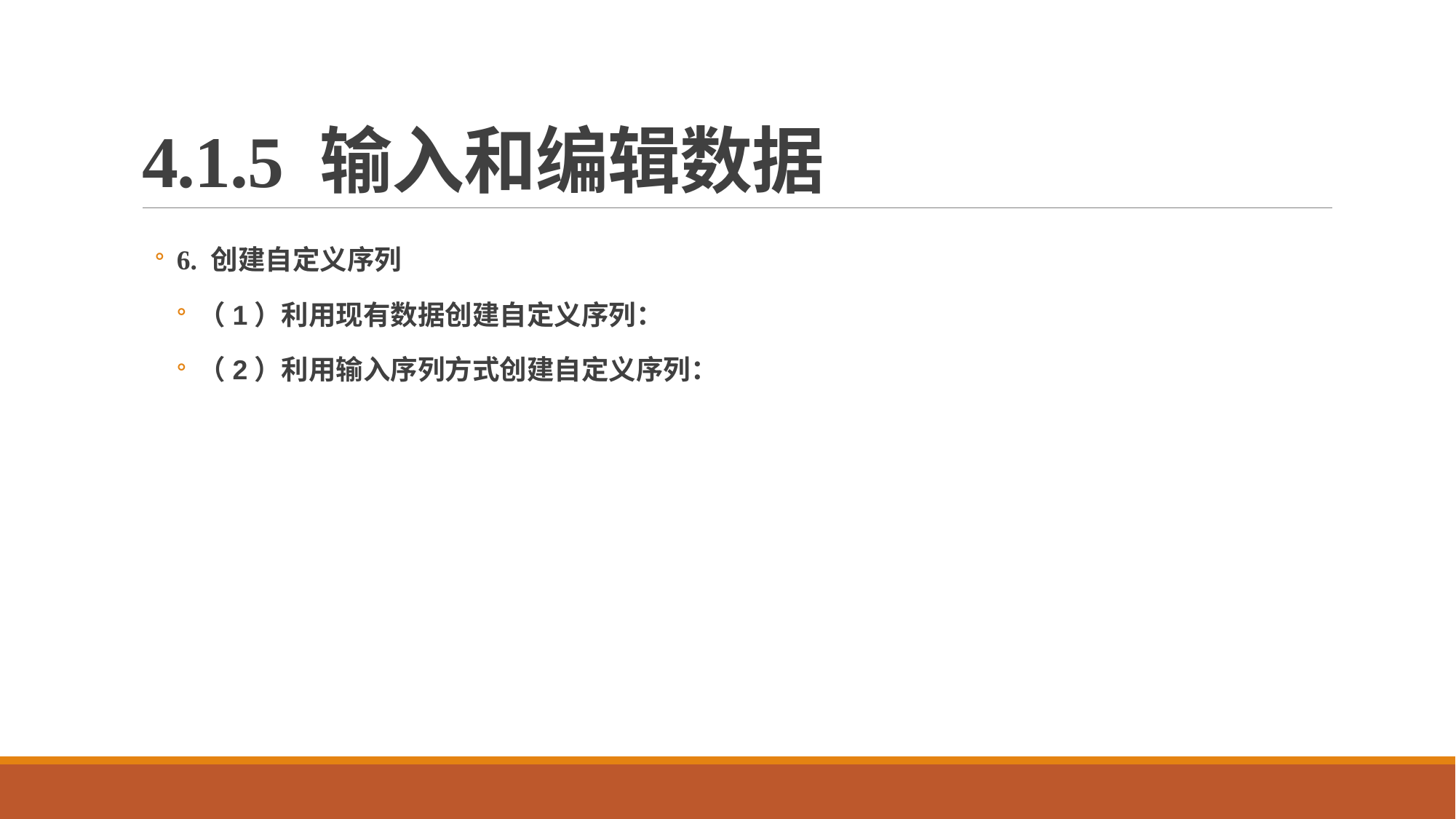

# 4.1.5 输入和编辑数据
6. 创建自定义序列
（1）利用现有数据创建自定义序列：
（2）利用输入序列方式创建自定义序列：